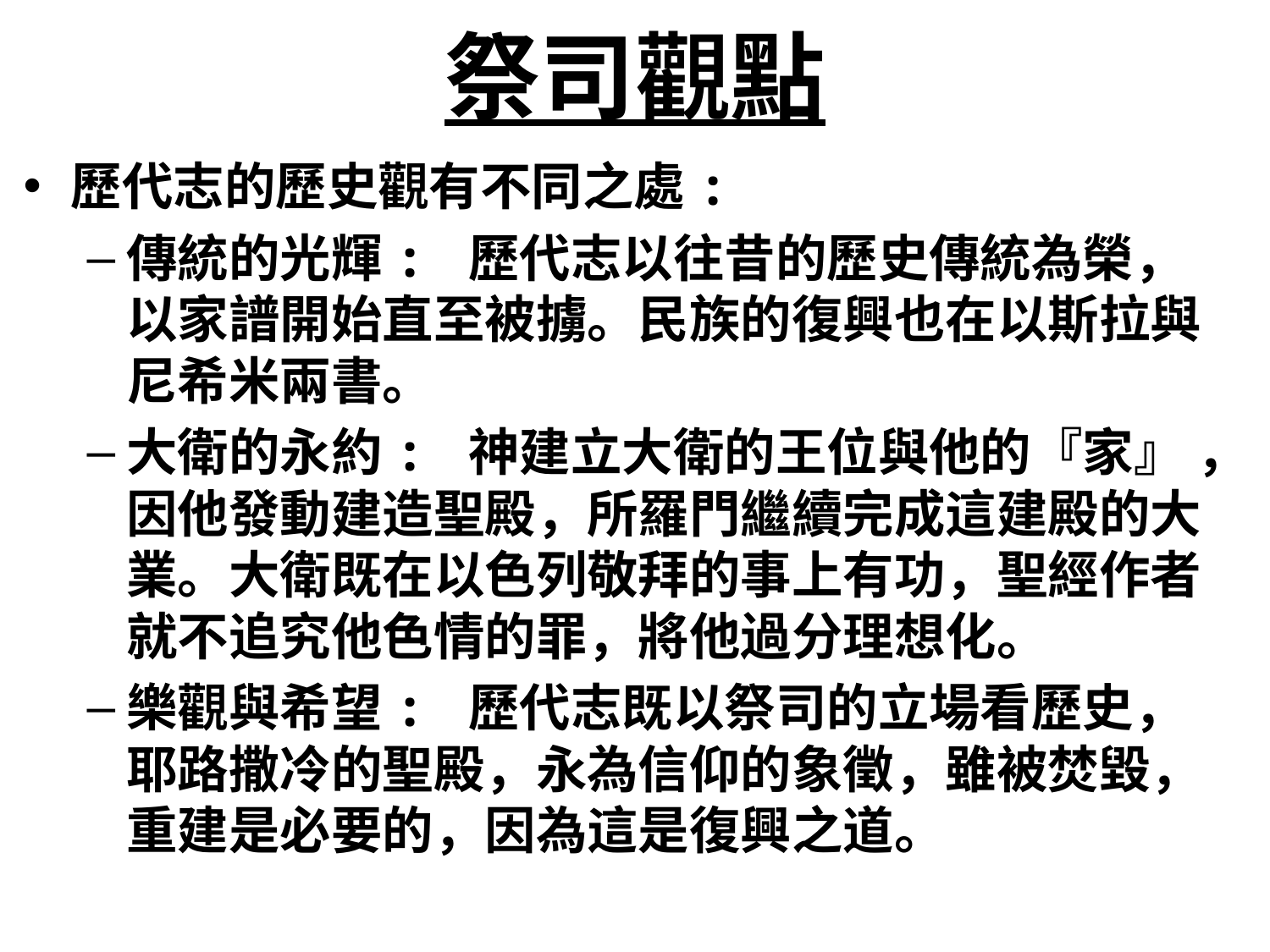

# 祭司觀點
歷代志的歷史觀有不同之處:
傳統的光輝: 歷代志以往昔的歷史傳統為榮，以家譜開始直至被擄。民族的復興也在以斯拉與尼希米兩書。
大衛的永約: 神建立大衛的王位與他的『家』 ，因他發動建造聖殿，所羅門繼續完成這建殿的大業。大衛既在以色列敬拜的事上有功，聖經作者就不追究他色情的罪，將他過分理想化。
樂觀與希望: 歷代志既以祭司的立場看歷史，耶路撒冷的聖殿，永為信仰的象徵，雖被焚毀，重建是必要的，因為這是復興之道。